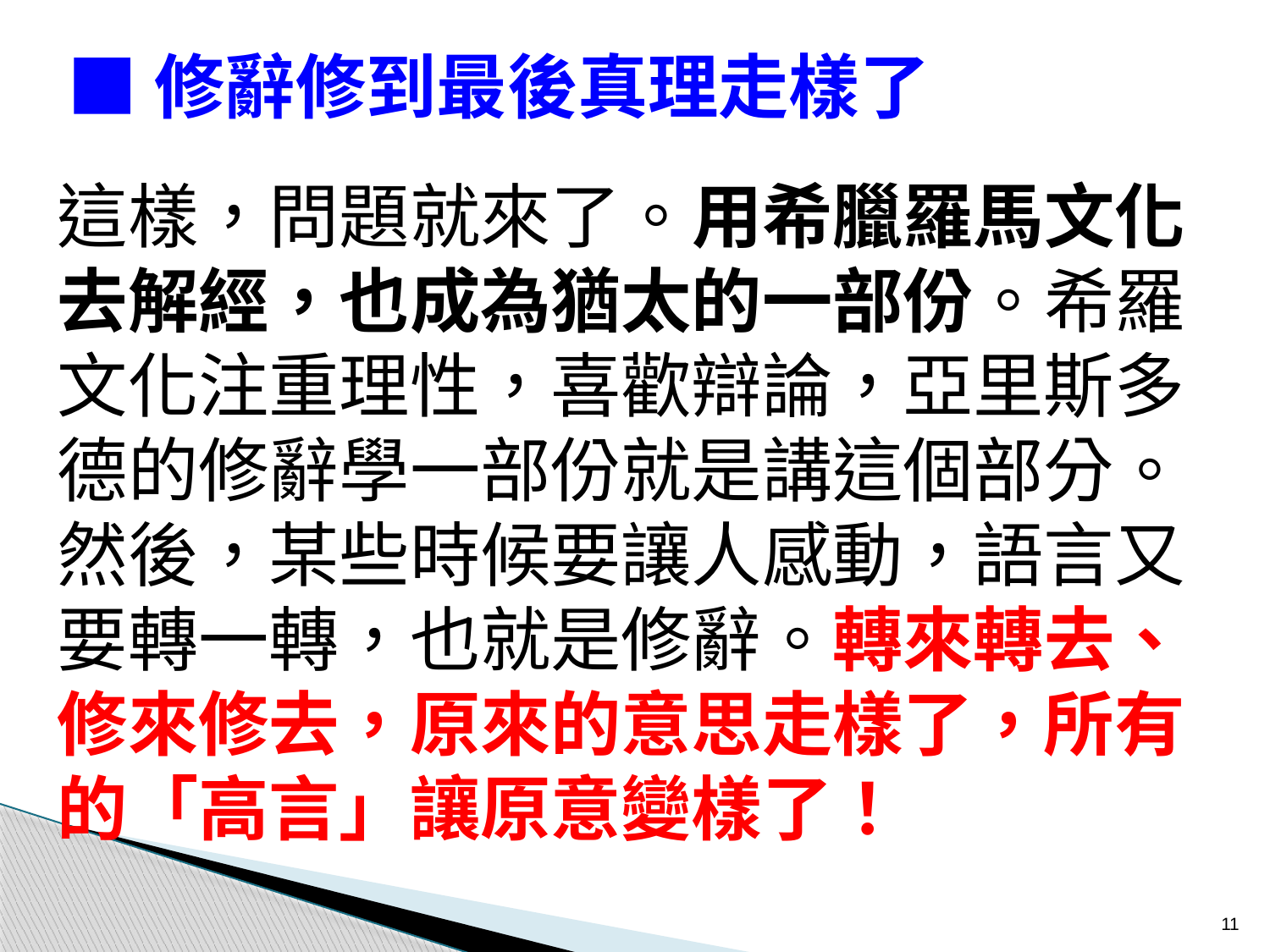

■修辭修到最後真理走樣了
這樣，問題就來了。用希臘羅馬文化去解經，也成為猶太的一部份。希羅文化注重理性，喜歡辯論，亞里斯多德的修辭學一部份就是講這個部分。然後，某些時候要讓人感動，語言又要轉一轉，也就是修辭。轉來轉去、修來修去，原來的意思走樣了，所有的「高言」讓原意變樣了！
11